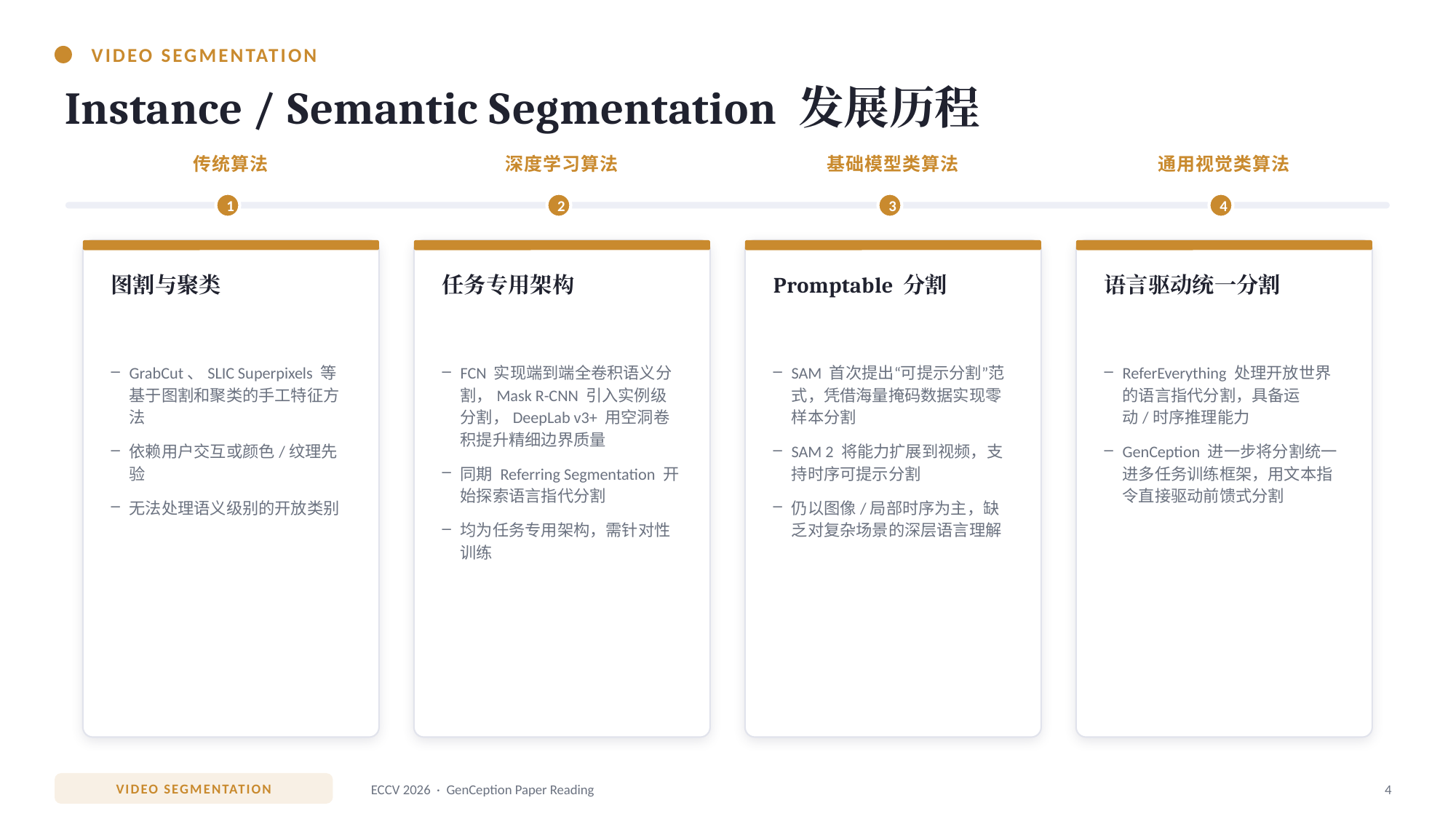

VIDEO SEGMENTATION

Instance / Semantic Segmentation 发展历程
传统算法
深度学习算法
基础模型类算法
通用视觉类算法

1

2

3

4

图割与聚类
任务专用架构
Promptable 分割
语言驱动统一分割
GrabCut、SLIC Superpixels 等基于图割和聚类的手工特征方法
依赖用户交互或颜色/纹理先验
无法处理语义级别的开放类别
FCN 实现端到端全卷积语义分割，Mask R-CNN 引入实例级分割，DeepLab v3+ 用空洞卷积提升精细边界质量
同期 Referring Segmentation 开始探索语言指代分割
均为任务专用架构，需针对性训练
SAM 首次提出“可提示分割”范式，凭借海量掩码数据实现零样本分割
SAM 2 将能力扩展到视频，支持时序可提示分割
仍以图像/局部时序为主，缺乏对复杂场景的深层语言理解
ReferEverything 处理开放世界的语言指代分割，具备运动/时序推理能力
GenCeption 进一步将分割统一进多任务训练框架，用文本指令直接驱动前馈式分割

VIDEO SEGMENTATION
ECCV 2026  ·  GenCeption Paper Reading
4